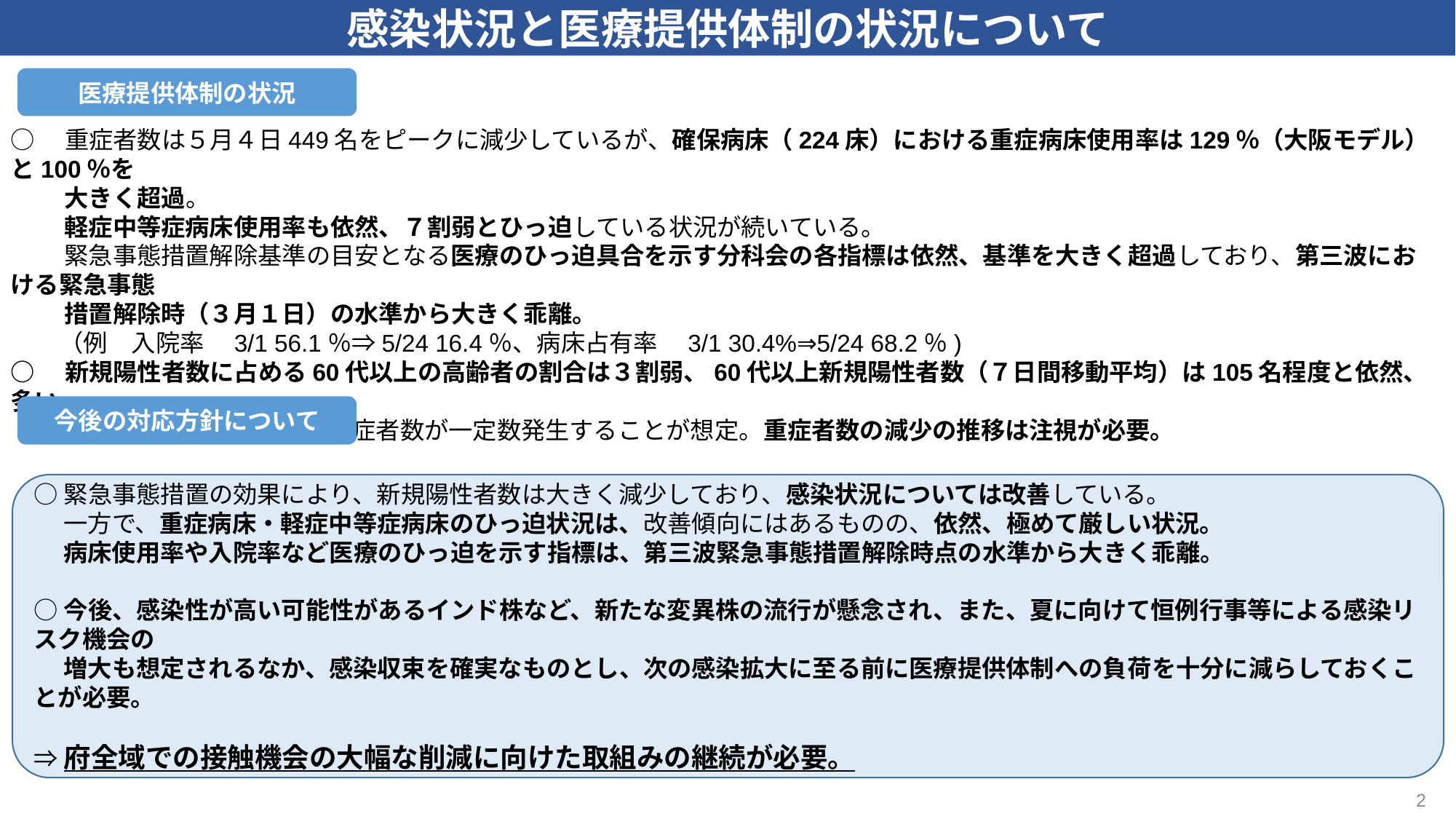

感染状況と医療提供体制の状況について

○　重症者数は５月４日449名をピークに減少しているが、確保病床（224床）における重症病床使用率は129％（大阪モデル）と100％を
　　 大きく超過。
　　 軽症中等症病床使用率も依然、７割弱とひっ迫している状況が続いている。
　　 緊急事態措置解除基準の目安となる医療のひっ迫具合を示す分科会の各指標は依然、基準を大きく超過しており、第三波における緊急事態
　　 措置解除時（３月１日）の水準から大きく乖離。
　　（例　入院率　3/1 56.1％⇒5/24 16.4％、病床占有率　3/1 30.4%⇒5/24 68.2％)
○　新規陽性者数に占める60代以上の高齢者の割合は３割弱、60代以上新規陽性者数（７日間移動平均）は105名程度と依然、多い
　　 状況であり、引き続き、重症者数が一定数発生することが想定。重症者数の減少の推移は注視が必要。
医療提供体制の状況
今後の対応方針について
○緊急事態措置の効果により、新規陽性者数は大きく減少しており、感染状況については改善している。
　 一方で、重症病床・軽症中等症病床のひっ迫状況は、改善傾向にはあるものの、依然、極めて厳しい状況。
　 病床使用率や入院率など医療のひっ迫を示す指標は、第三波緊急事態措置解除時点の水準から大きく乖離。

○今後、感染性が高い可能性があるインド株など、新たな変異株の流行が懸念され、また、夏に向けて恒例行事等による感染リスク機会の
　 増大も想定されるなか、感染収束を確実なものとし、次の感染拡大に至る前に医療提供体制への負荷を十分に減らしておくことが必要。

⇒府全域での接触機会の大幅な削減に向けた取組みの継続が必要。
2